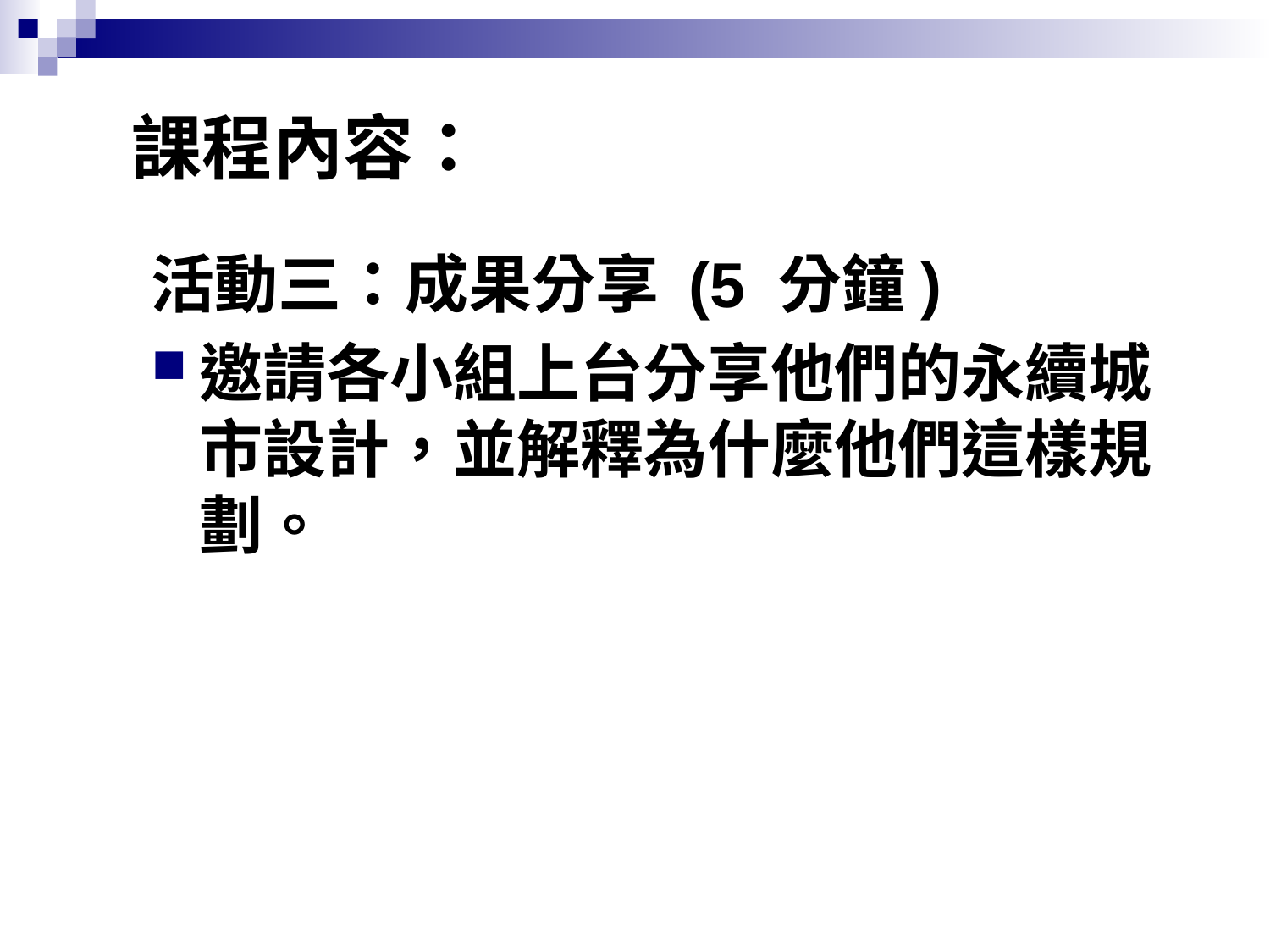

# 課程內容：
活動三：成果分享 (5 分鐘)
邀請各小組上台分享他們的永續城市設計，並解釋為什麼他們這樣規劃。